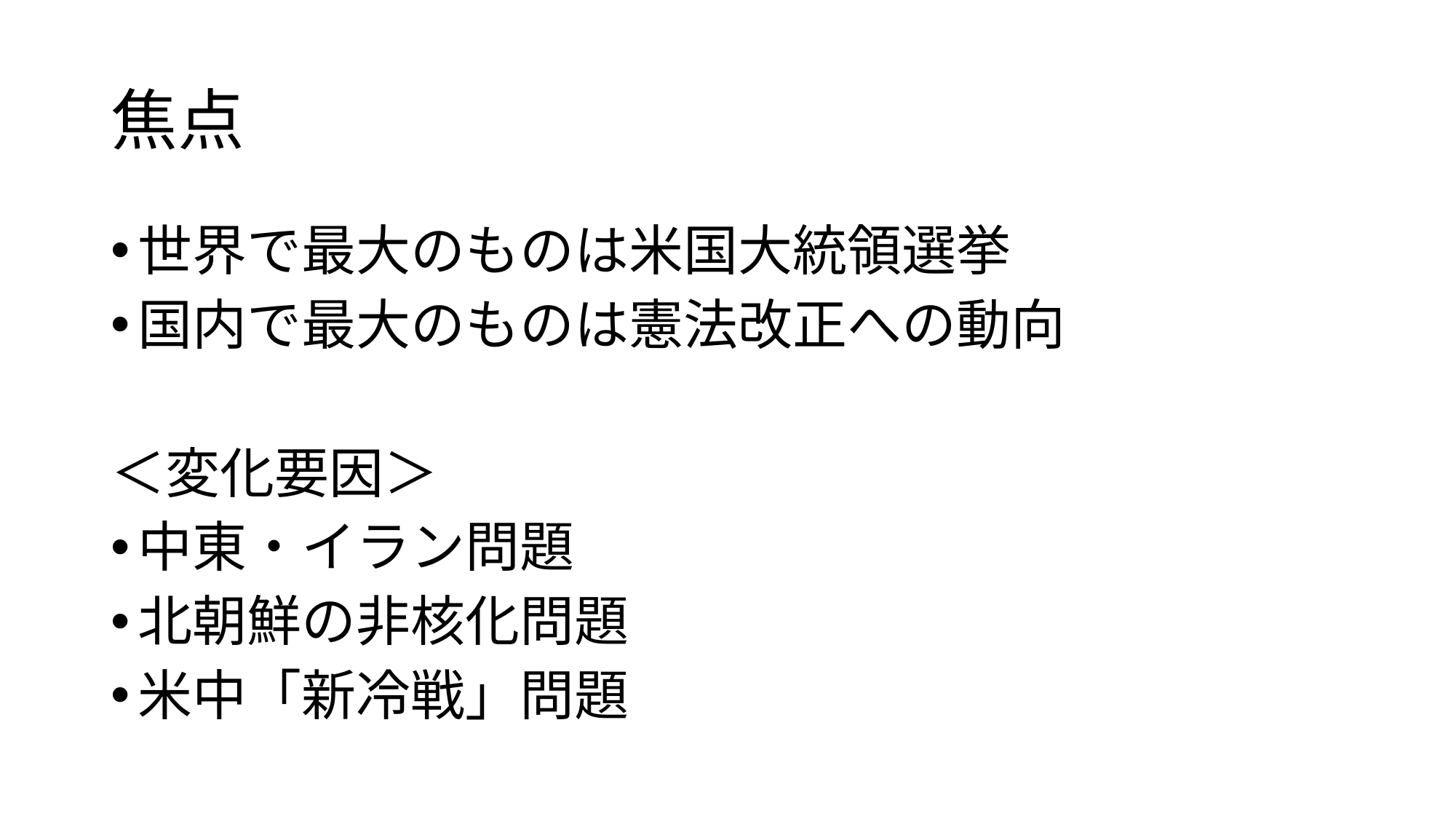

# 焦点
世界で最大のものは米国大統領選挙
国内で最大のものは憲法改正への動向

＜変化要因＞
中東・イラン問題
北朝鮮の非核化問題
米中「新冷戦」問題